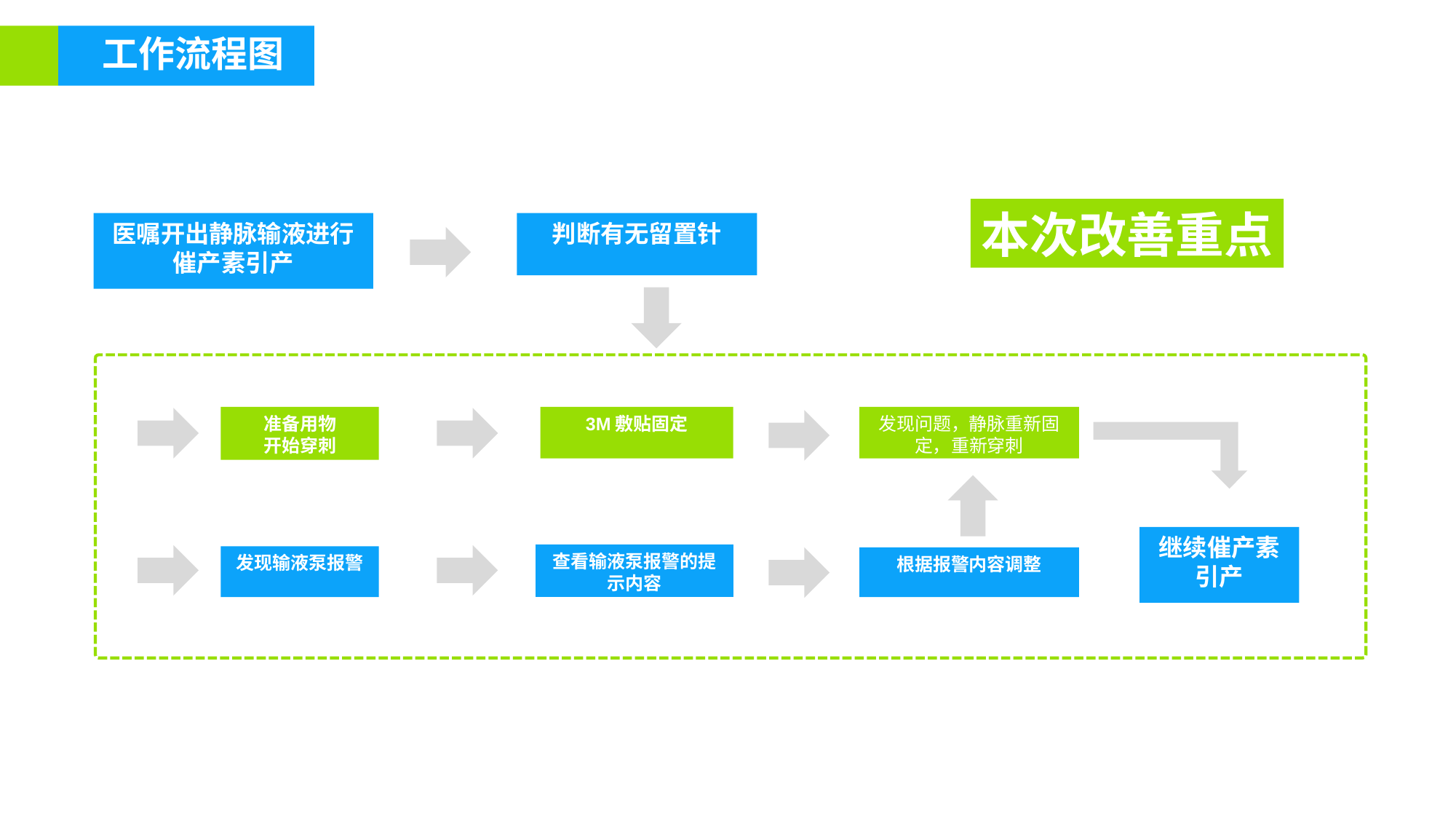

工作流程图
本次改善重点
医嘱开出静脉输液进行催产素引产
判断有无留置针

准备用物
开始穿刺

3M敷贴固定
发现问题，静脉重新固定，重新穿刺

30%
继续催产素引产

查看输液泵报警的提示内容
发现输液泵报警
根据报警内容调整
40%
20%
10%